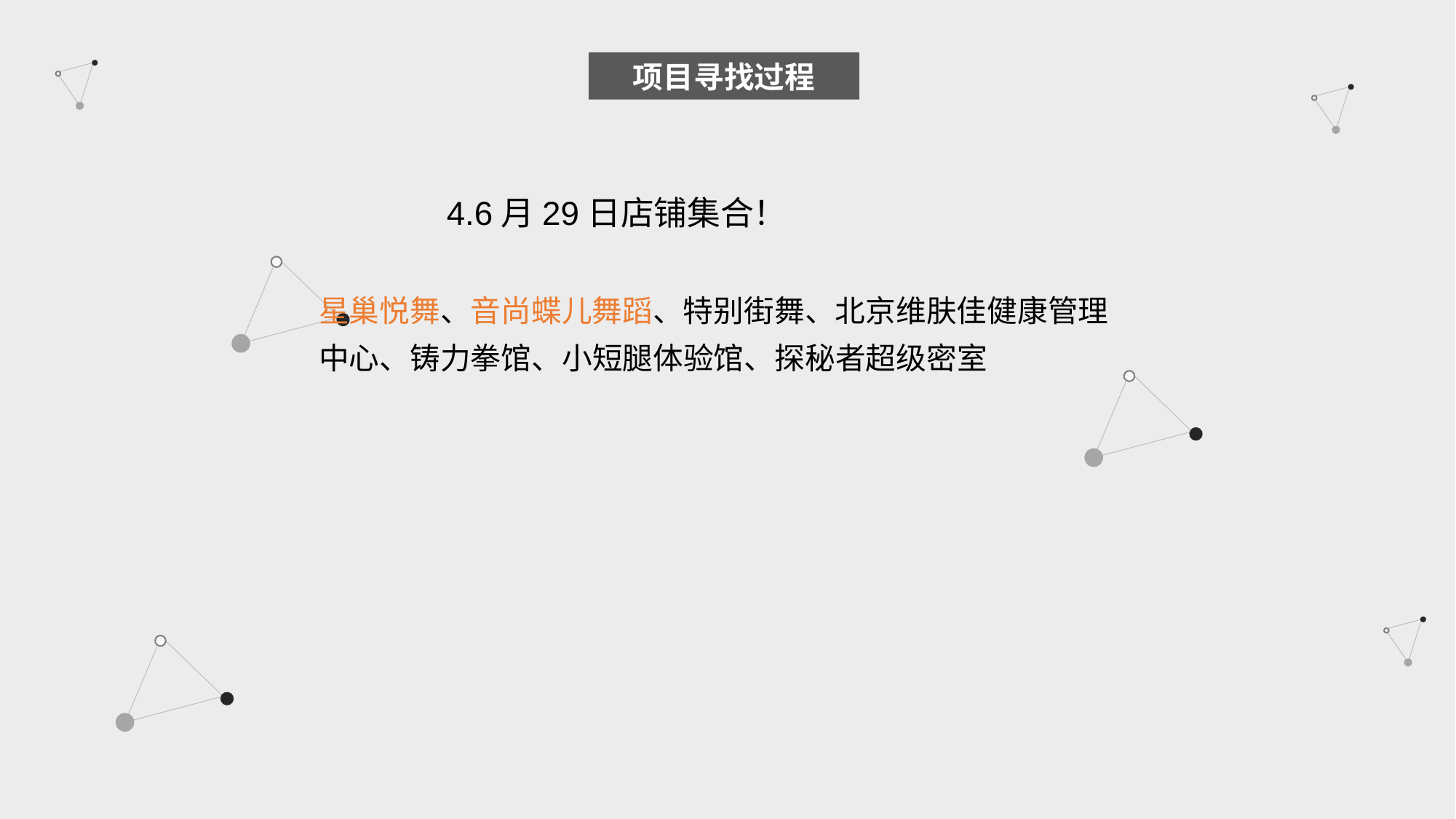

项目寻找过程

4.6月29日店铺集合！

星巢悦舞、音尚蝶儿舞蹈、特别街舞、北京维肤佳健康管理中心、铸力拳馆、小短腿体验馆、探秘者超级密室